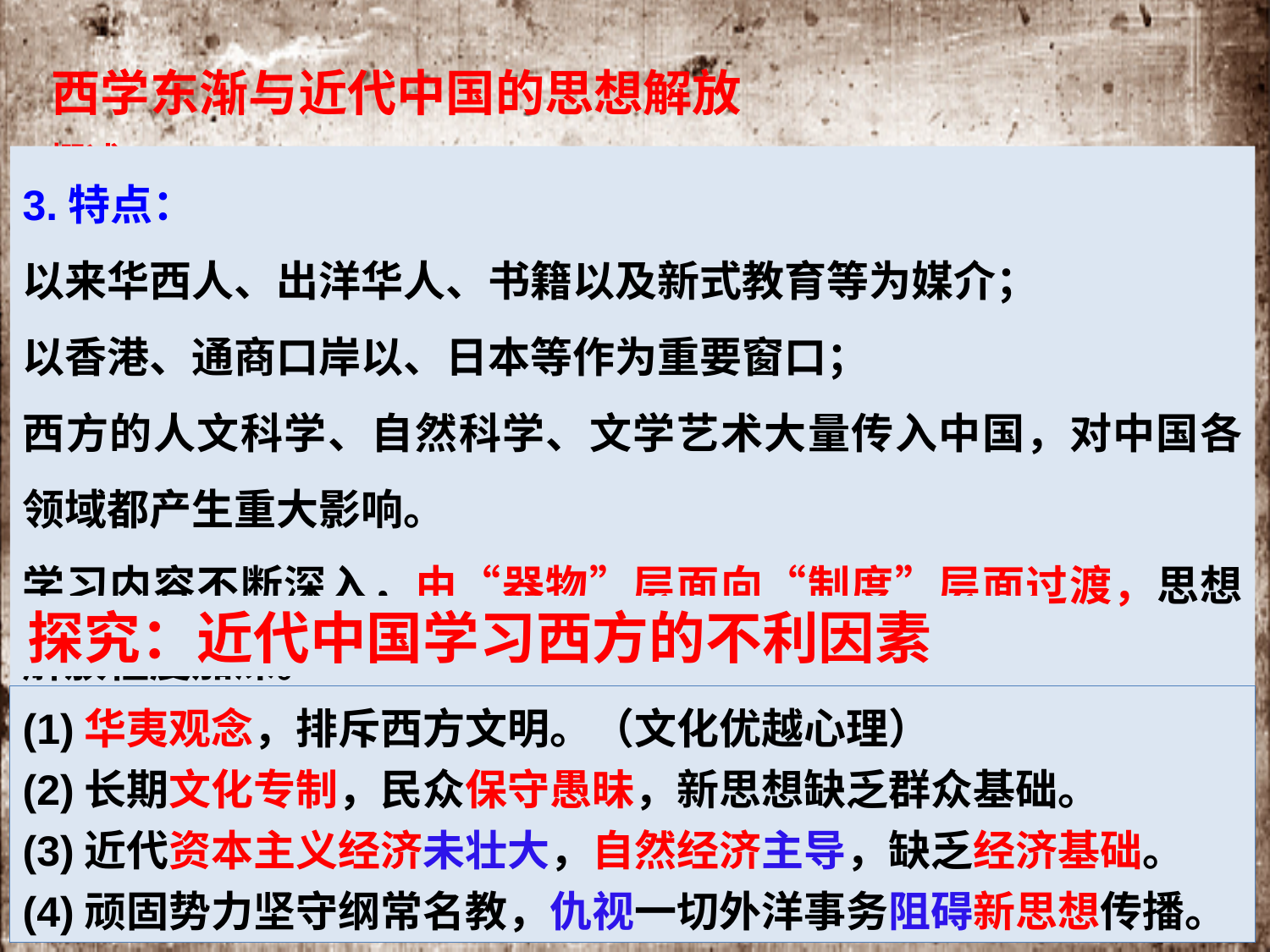

西学东渐与近代中国的思想解放
1.概述：
是指在明末清初以及晚清民初两个时期之中，欧洲及美国等地学术思想的传入。
2.表现
(1)第一次高潮：明朝万历年间耶稣会传教士传入大量科学技术。当时中国一些士大夫及皇帝接受了科学技术知识，但思想上基本未受到影响。
(2)第二次高潮：19世纪中叶前后开始，两次鸦片战争的刺激，洋务运动的兴办，促使西方的科学技术再一次传入中国。洋务派“中体西用”的态度只关注西方先进武器及器械技术等，而未学习制度及思想。
(3)第三次高潮：19世纪70年代以后，洋务运动局限性逐渐暴露，许多有识之士开始更积极全面地向西方学习，除了向西方学习大量的自然科学和社会科学的知识，政治上也要求改革。

3.特点：
以来华西人、出洋华人、书籍以及新式教育等为媒介；
以香港、通商口岸以、日本等作为重要窗口；
西方的人文科学、自然科学、文学艺术大量传入中国，对中国各领域都产生重大影响。
学习内容不断深入，由“器物”层面向“制度”层面过渡，思想解放程度加深。
探究：近代中国学习西方的不利因素
(1)华夷观念，排斥西方文明。（文化优越心理）
(2)长期文化专制，民众保守愚昧，新思想缺乏群众基础。
(3)近代资本主义经济未壮大，自然经济主导，缺乏经济基础。
(4)顽固势力坚守纲常名教，仇视一切外洋事务阻碍新思想传播。